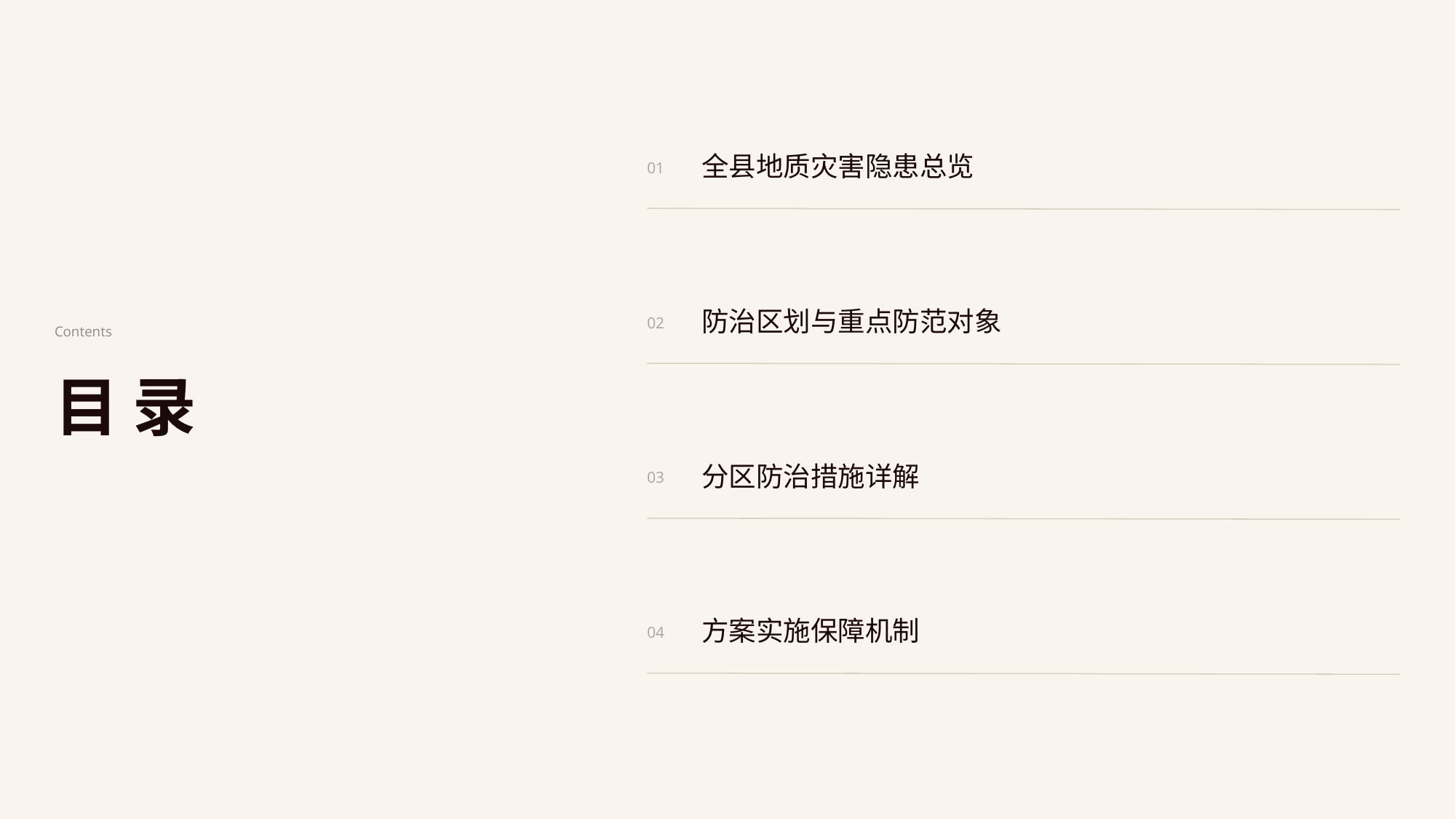

全县地质灾害隐患总览
01

防治区划与重点防范对象
02
Contents

目 录
分区防治措施详解
03

方案实施保障机制
04